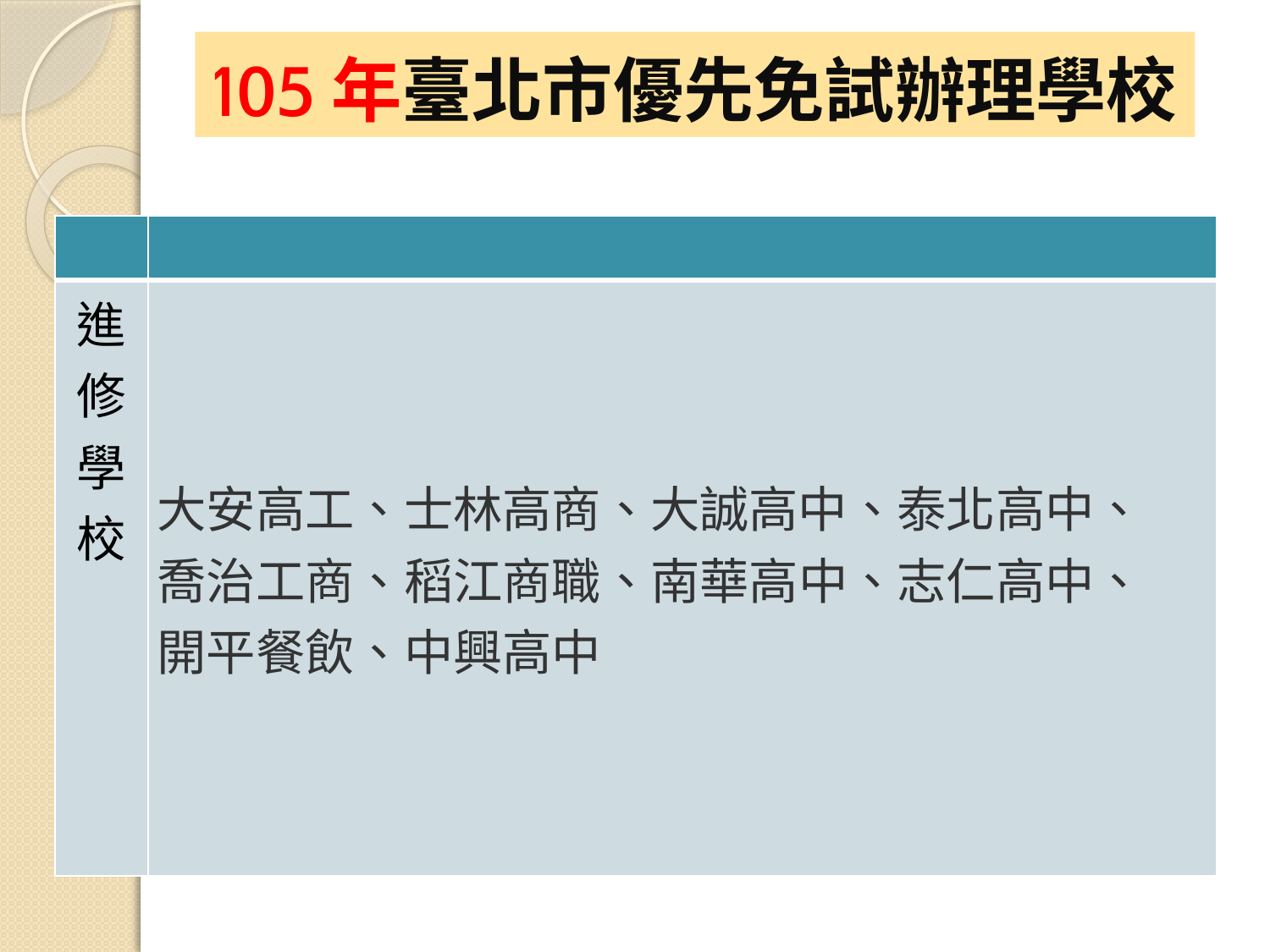

# 105年臺北市優先免試辦理學校
|  |  |
| --- | --- |
| 進修學校 | 大安高工、士林高商、大誠高中、泰北高中、 喬治工商、稻江商職、南華高中、志仁高中、 開平餐飲、中興高中 |